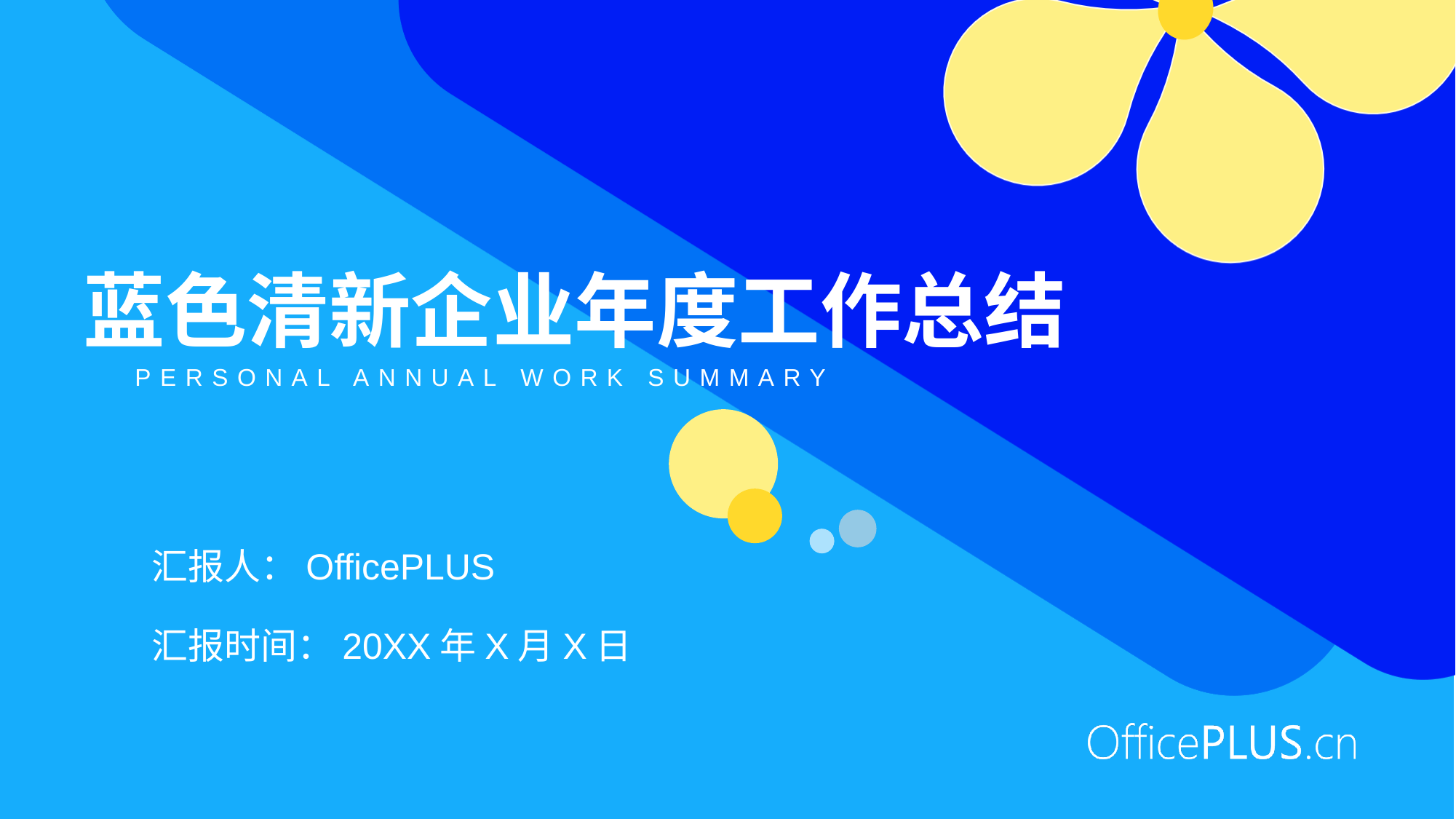

蓝色清新企业年度工作总结
PERSONAL ANNUAL WORK SUMMARY

汇报人：OfficePLUS
汇报时间：20XX年X月X日